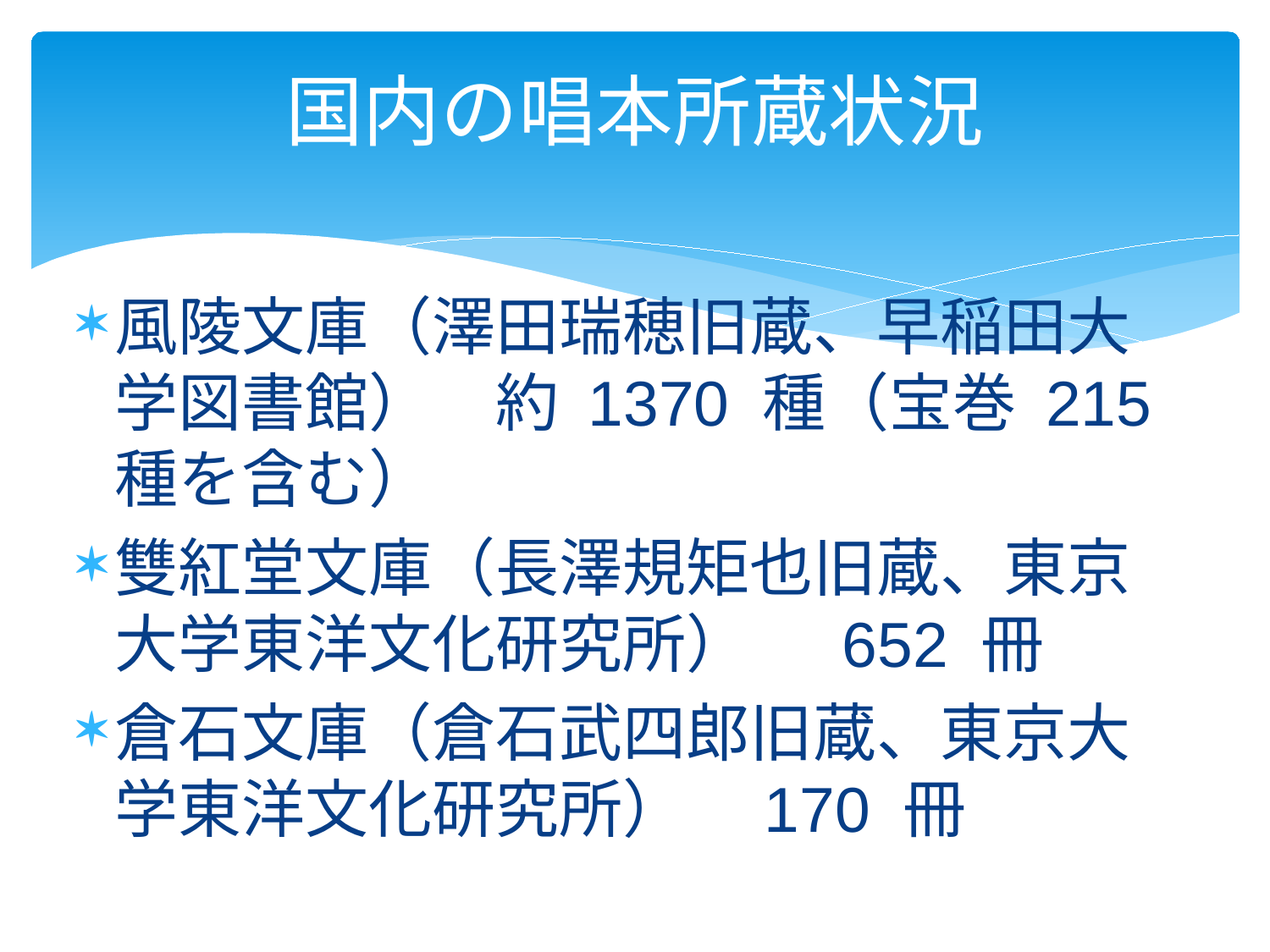

国内の唱本所蔵状況

風陵文庫（澤田瑞穂旧蔵、早稲田大学図書館）　約 1370 種（宝巻 215 種を含む）
雙紅堂文庫（長澤規矩也旧蔵、東京大学東洋文化研究所） 　652 冊
倉石文庫（倉石武四郎旧蔵、東京大学東洋文化研究所）　170 冊